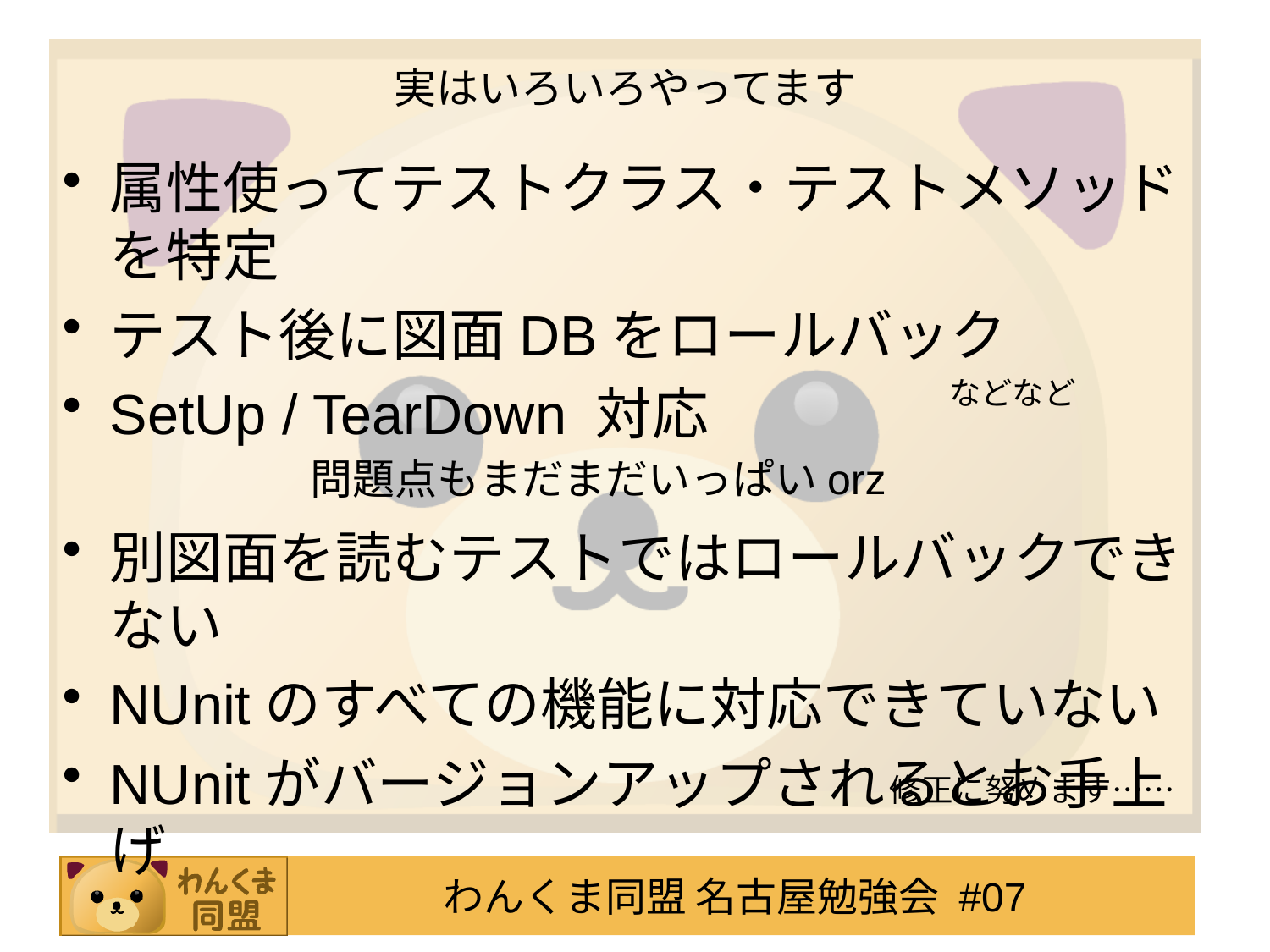

# 実はいろいろやってます
属性使ってテストクラス・テストメソッドを特定
テスト後に図面DBをロールバック
SetUp / TearDown 対応
などなど
問題点もまだまだいっぱいorz
別図面を読むテストではロールバックできない
NUnitのすべての機能に対応できていない
NUnitがバージョンアップされるとお手上げ
修正に努めます……